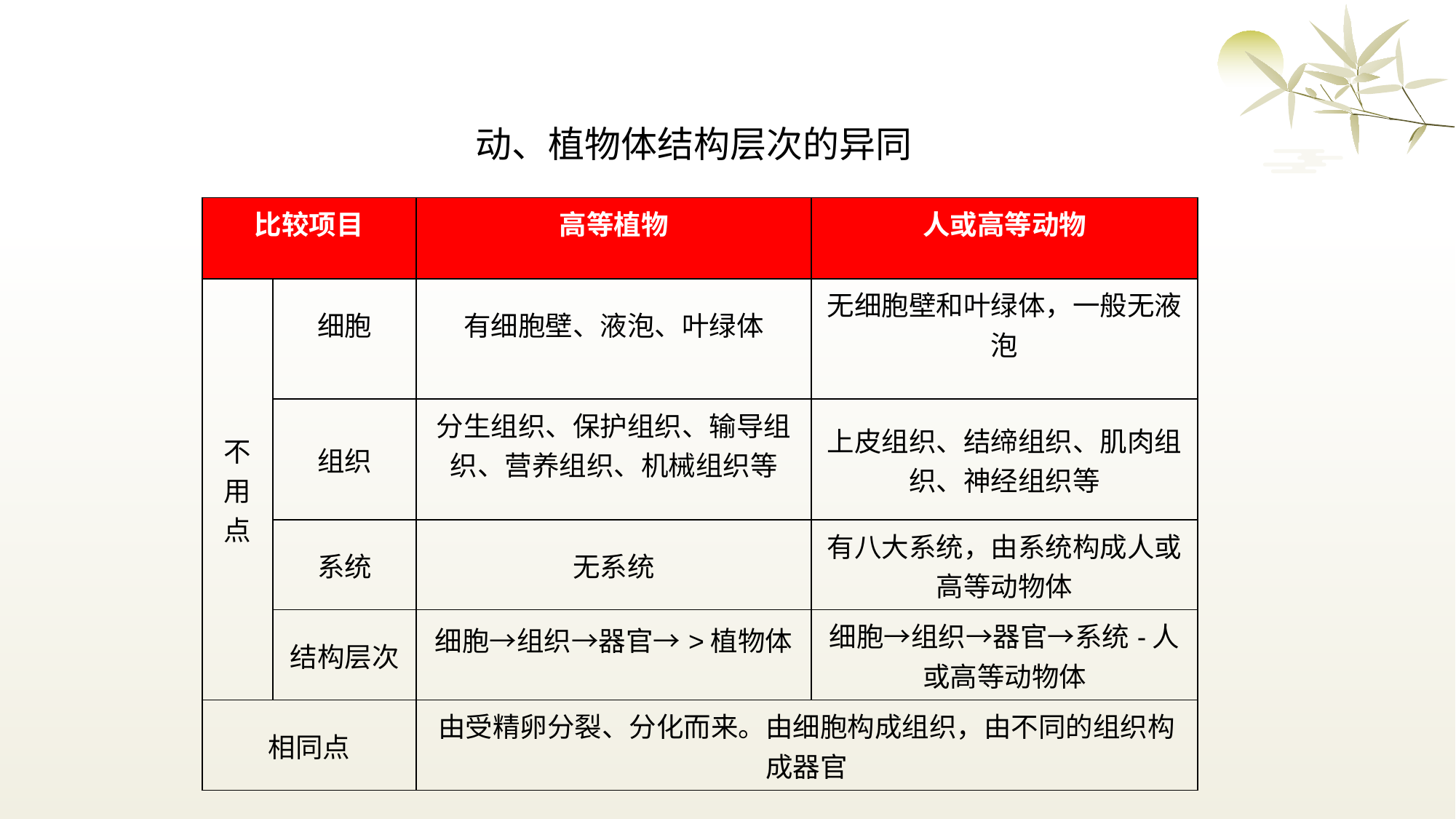

动、植物体结构层次的异同
| 比较项目 |  | 高等植物 | 人或高等动物 |
| --- | --- | --- | --- |
| 不用点 | 细胞 | 有细胞壁、液泡、叶绿体 | 无细胞壁和叶绿体，一般无液泡 |
|  | 组织 | 分生组织、保护组织、输导组织、营养组织、机械组织等 | 上皮组织、结缔组织、肌肉组织、神经组织等 |
|  | 系统 | 无系统 | 有八大系统，由系统构成人或高等动物体 |
|  | 结构层次 | 细胞→组织→器官→>植物体 | 细胞→组织→器官→系统-人或高等动物体 |
| 相同点 |  | 由受精卵分裂、分化而来。由细胞构成组织，由不同的组织构成器官 |  |